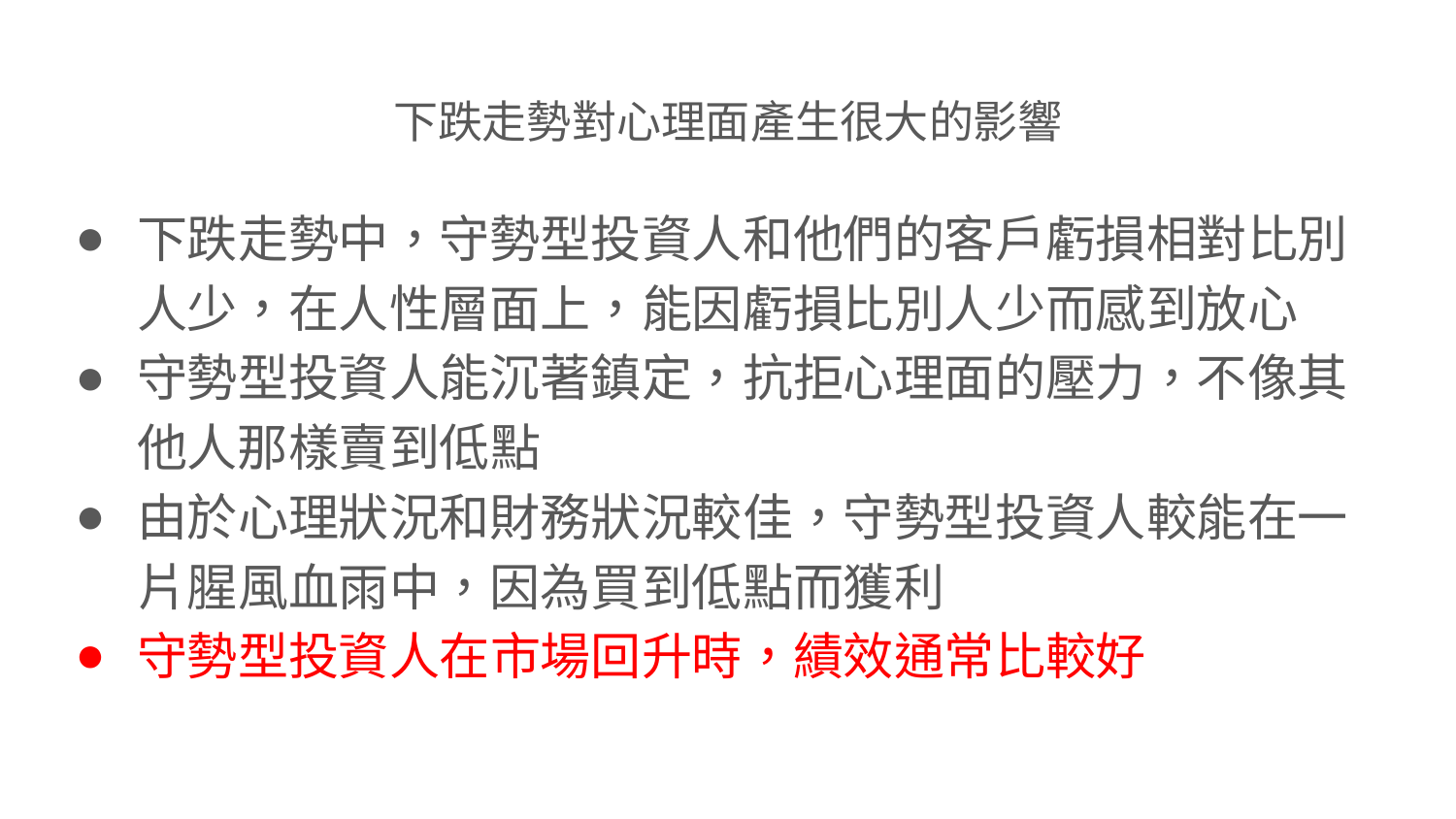

# 下跌走勢對心理面產生很大的影響
下跌走勢中，守勢型投資人和他們的客戶虧損相對比別人少，在人性層面上，能因虧損比別人少而感到放心
守勢型投資人能沉著鎮定，抗拒心理面的壓力，不像其他人那樣賣到低點
由於心理狀況和財務狀況較佳，守勢型投資人較能在一片腥風血雨中，因為買到低點而獲利
守勢型投資人在市場回升時，績效通常比較好